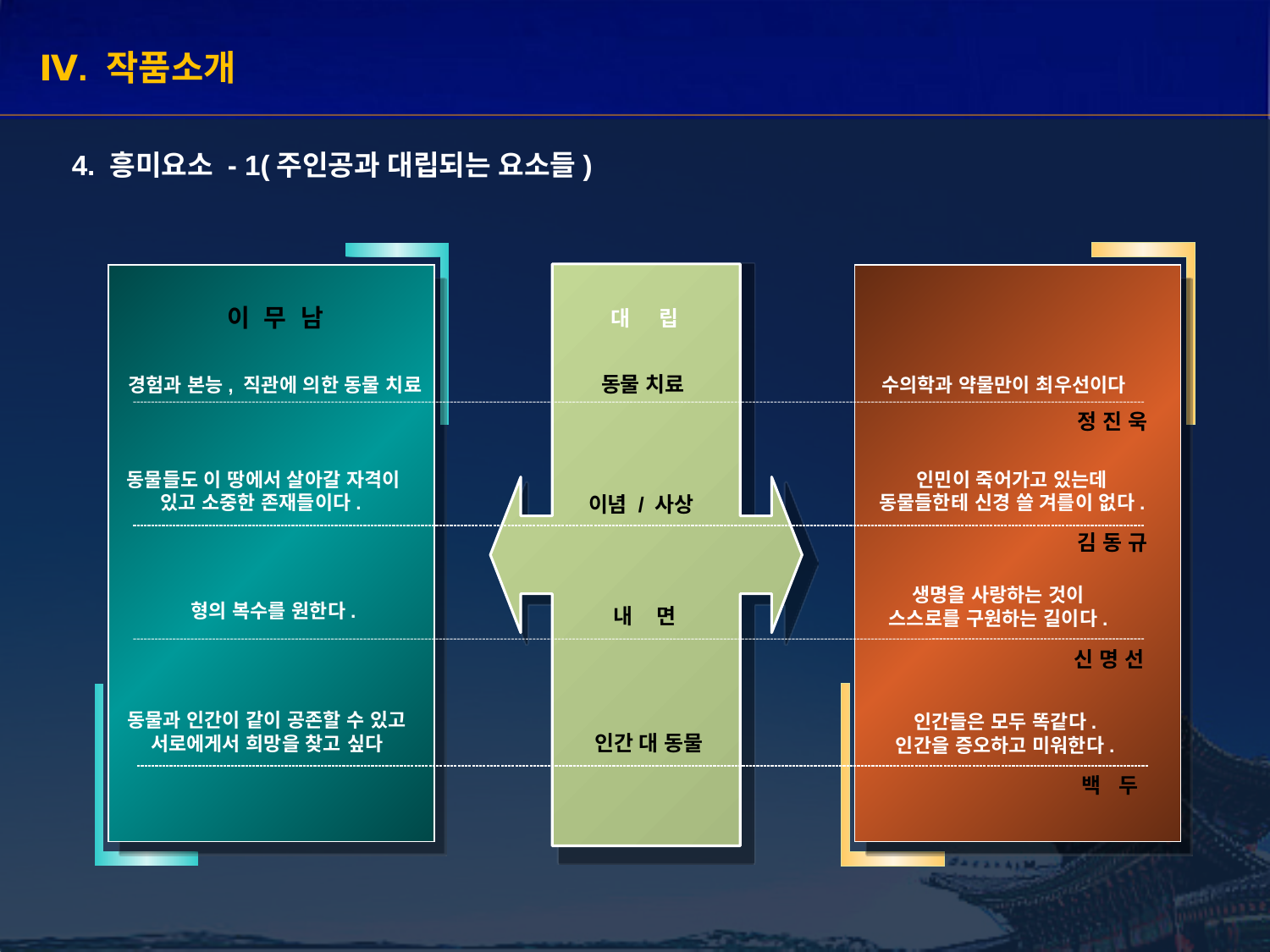

Ⅳ. 작품소개

4. 흥미요소 - 1(주인공과 대립되는 요소들)

이  무  남

대     립
동물 치료
경험과 본능, 직관에 의한 동물 치료
수의학과 약물만이 최우선이다
정 진 욱
인민이 죽어가고 있는데
동물들한테 신경 쓸 겨를이 없다.
동물들도 이 땅에서 살아갈 자격이 있고 소중한 존재들이다.
이념 / 사상
김 동 규
생명을 사랑하는 것이
스스로를 구원하는 길이다.
형의 복수를 원한다.
내    면
신 명 선
동물과 인간이 같이 공존할 수 있고 서로에게서 희망을 찾고 싶다
인간들은 모두 똑같다.
인간을 증오하고 미워한다.
인간 대 동물
백   두